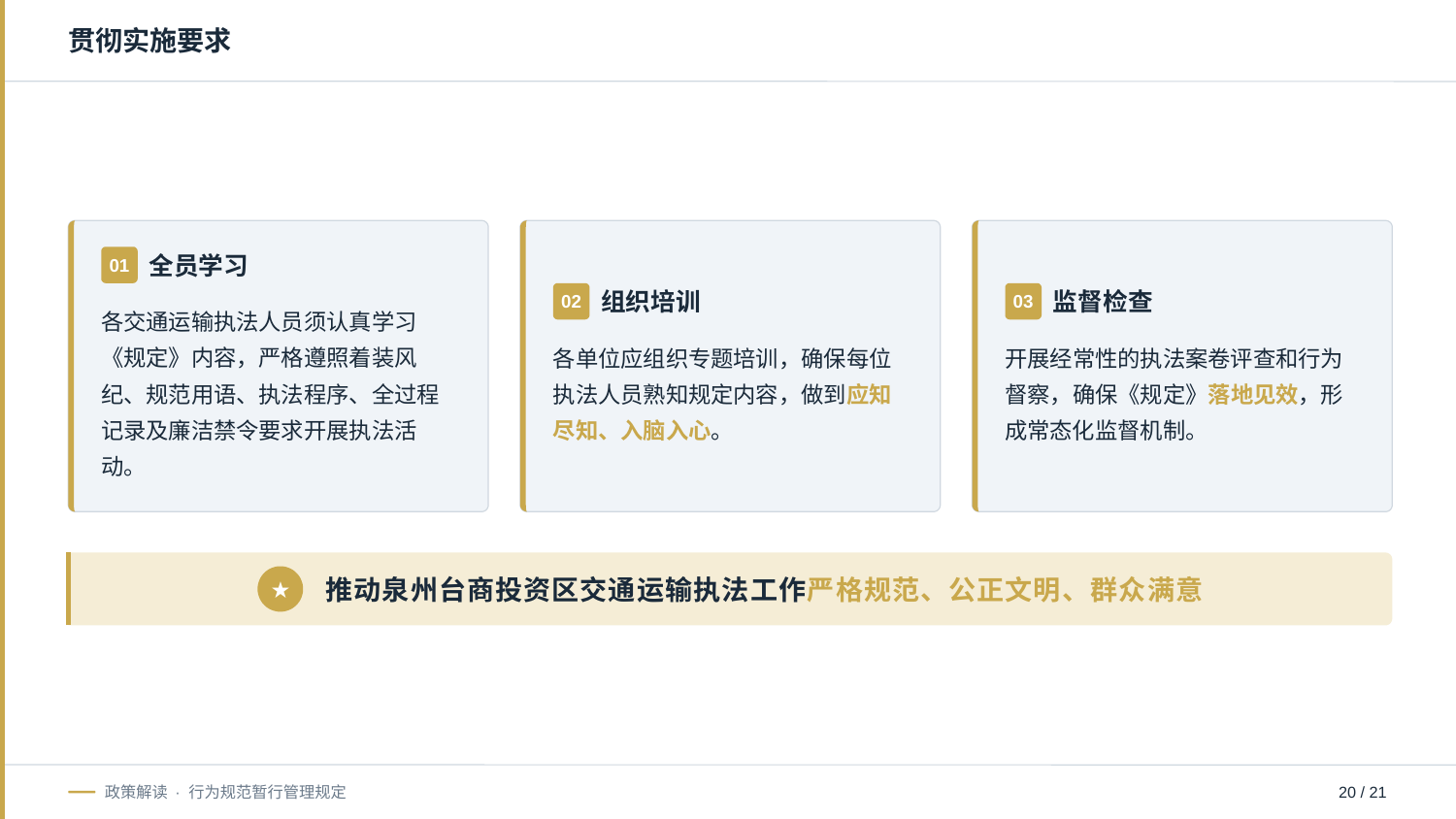

贯彻实施要求

全员学习
01

组织培训
监督检查
02
03
各交通运输执法人员须认真学习《规定》内容，严格遵照着装风纪、规范用语、执法程序、全过程记录及廉洁禁令要求开展执法活动。
各单位应组织专题培训，确保每位执法人员熟知规定内容，做到应知尽知、入脑入心。
开展经常性的执法案卷评查和行为督察，确保《规定》落地见效，形成常态化监督机制。

推动泉州台商投资区交通运输执法工作严格规范、公正文明、群众满意
★

政策解读 · 行为规范暂行管理规定
20 / 21